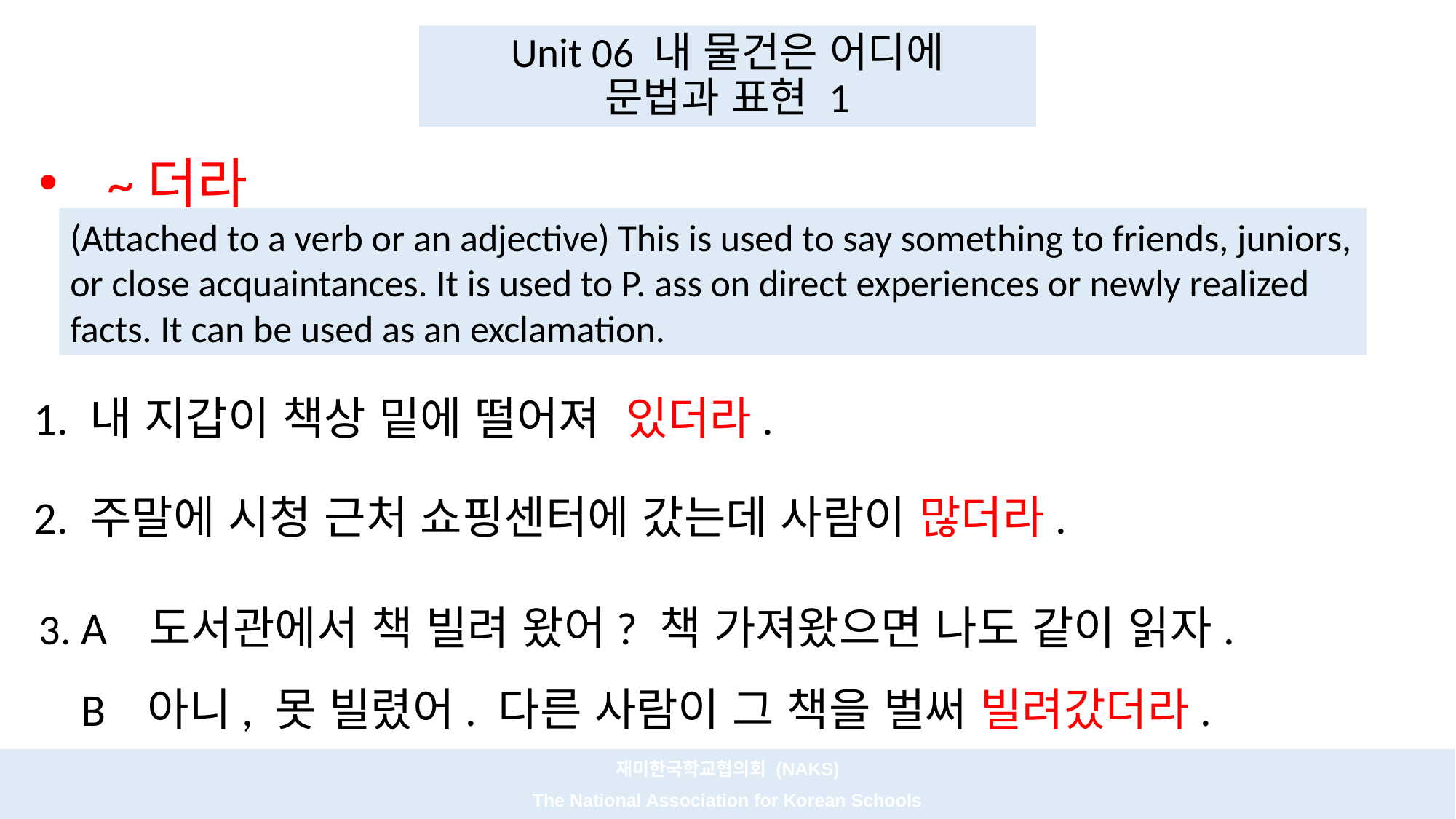

# Unit 06 내 물건은 어디에 문법과 표현 1
~더라
(Attached to a verb or an adjective) This is used to say something to friends, juniors, or close acquaintances. It is used to P. ass on direct experiences or newly realized facts. It can be used as an exclamation.

 1. 내 지갑이 책상 밑에 떨어져  있더라.

 2. 주말에 시청 근처 쇼핑센터에 갔는데 사람이 많더라.
3. A   도서관에서 책 빌려 왔어? 책 가져왔으면 나도 같이 읽자.
    B   아니, 못 빌렸어. 다른 사람이 그 책을 벌써 빌려갔더라.
재미한국학교협의회 (NAKS)
The National Association for Korean Schools